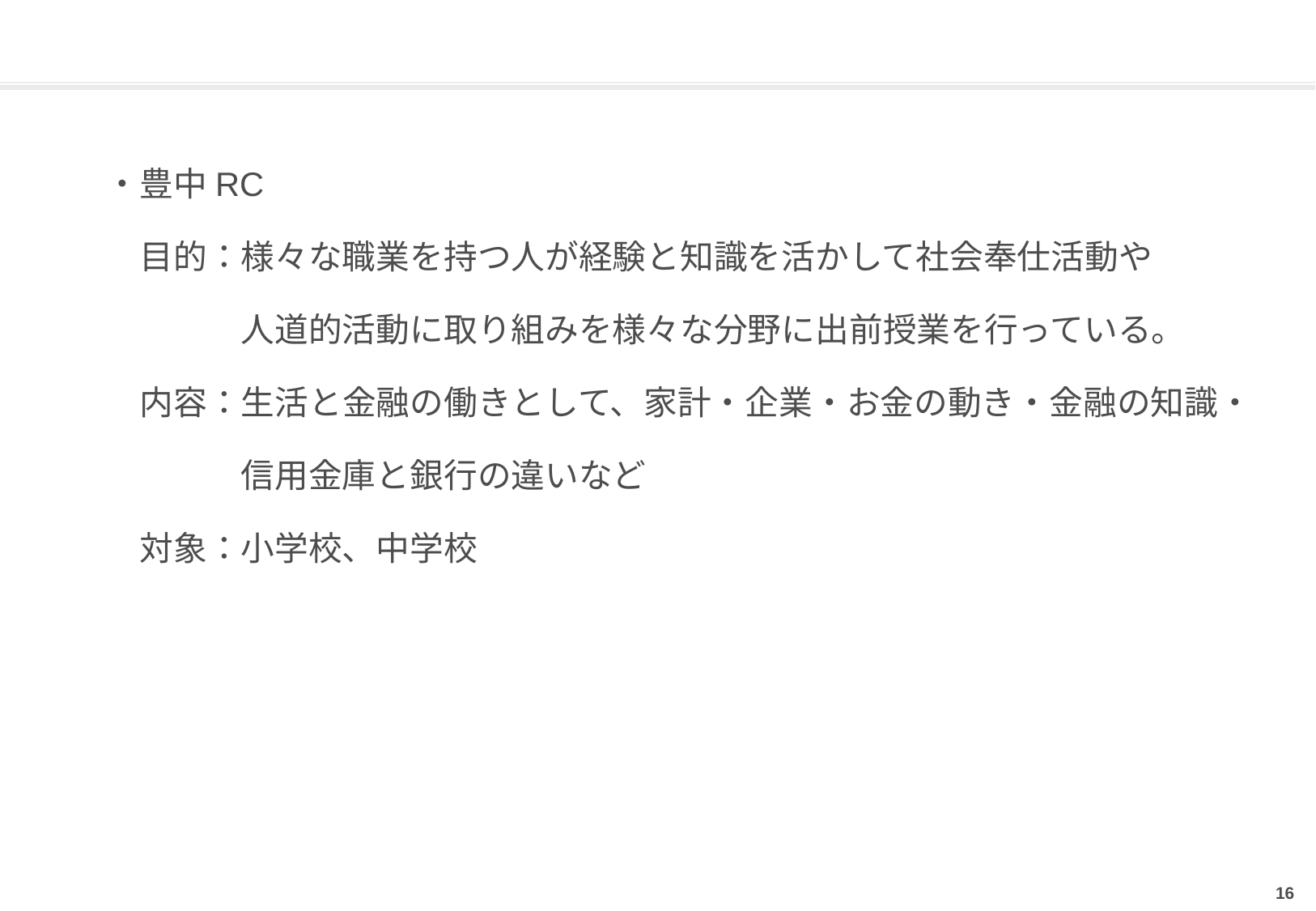

#
　　・豊中RC
　　　目的：様々な職業を持つ人が経験と知識を活かして社会奉仕活動や
　　　　　　人道的活動に取り組みを様々な分野に出前授業を行っている。
　　　内容：生活と金融の働きとして、家計・企業・お金の動き・金融の知識・
　　　　　　信用金庫と銀行の違いなど
　　　対象：小学校、中学校

16